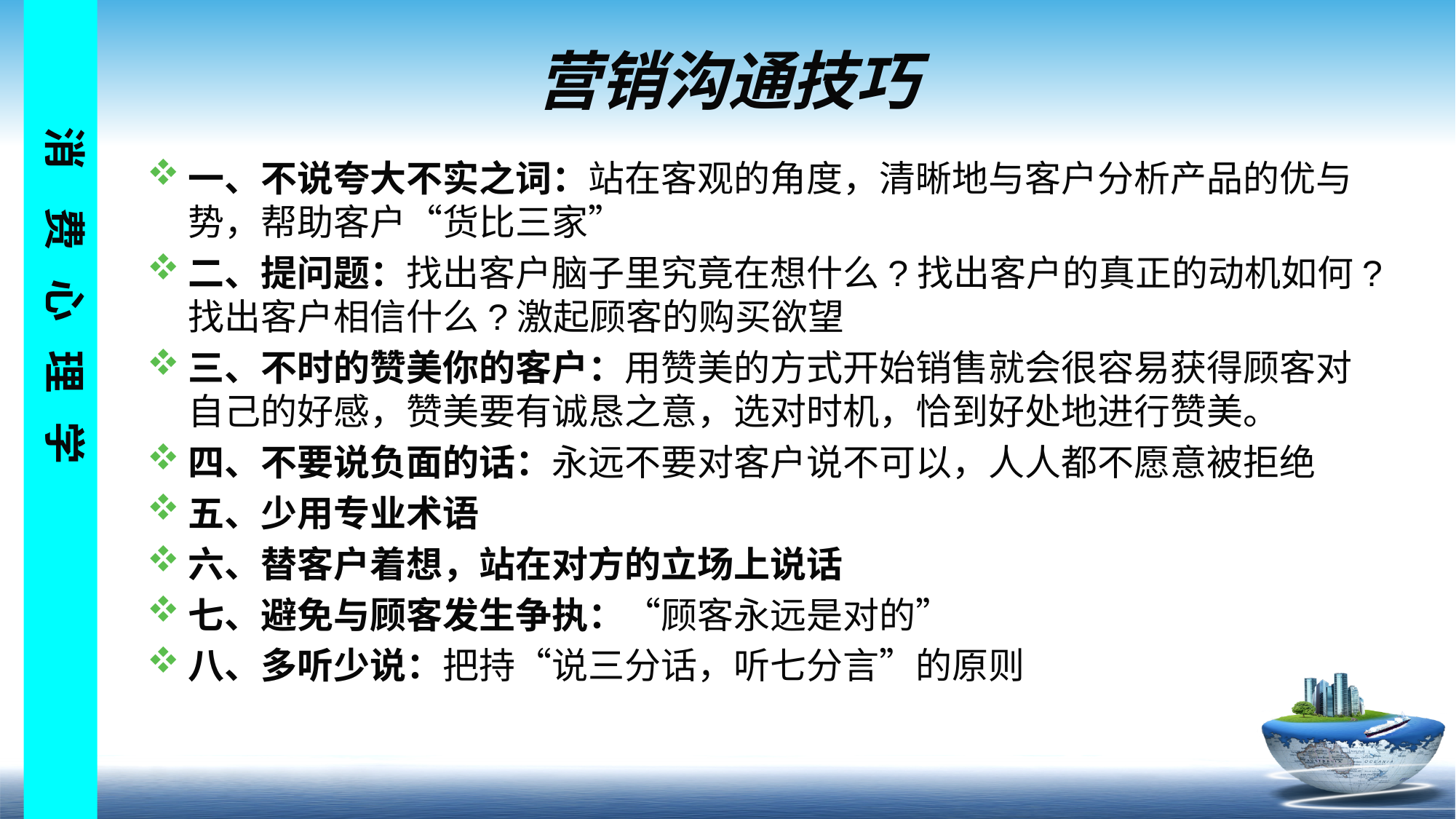

# 营销沟通技巧
一、不说夸大不实之词：站在客观的角度，清晰地与客户分析产品的优与势，帮助客户“货比三家”
二、提问题：找出客户脑子里究竟在想什么?找出客户的真正的动机如何?找出客户相信什么?激起顾客的购买欲望
三、不时的赞美你的客户：用赞美的方式开始销售就会很容易获得顾客对自己的好感，赞美要有诚恳之意，选对时机，恰到好处地进行赞美。
四、不要说负面的话：永远不要对客户说不可以，人人都不愿意被拒绝
五、少用专业术语
六、替客户着想，站在对方的立场上说话
七、避免与顾客发生争执：“顾客永远是对的”
八、多听少说：把持“说三分话，听七分言”的原则